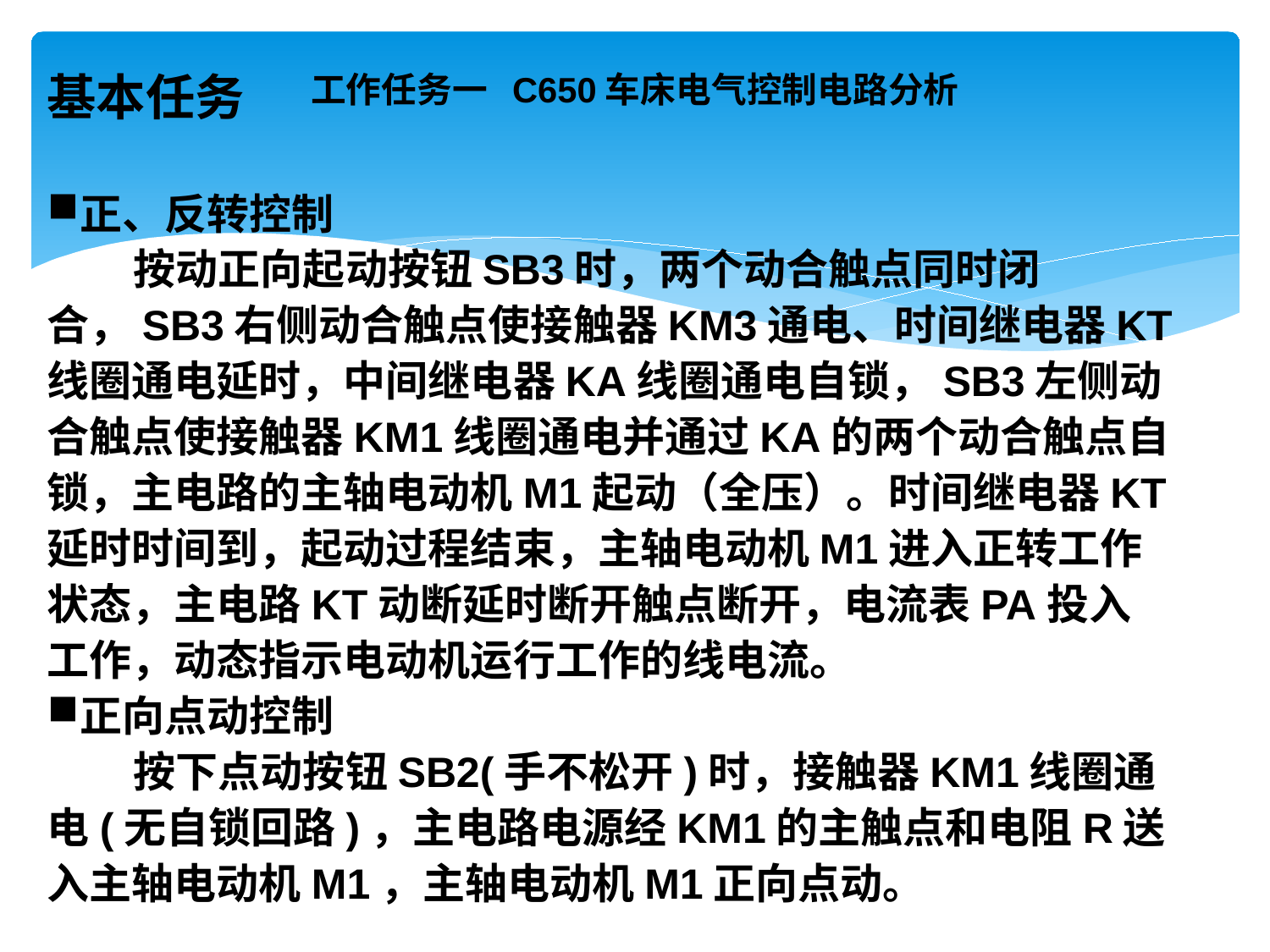

# 工作任务一  C650车床电气控制电路分析
基本任务
正、反转控制
        按动正向起动按钮SB3时，两个动合触点同时闭合，SB3右侧动合触点使接触器KM3通电、时间继电器KT线圈通电延时，中间继电器KA线圈通电自锁，SB3左侧动合触点使接触器KM1线圈通电并通过KA的两个动合触点自锁，主电路的主轴电动机M1起动（全压）。时间继电器KT延时时间到，起动过程结束，主轴电动机M1进入正转工作状态，主电路KT动断延时断开触点断开，电流表PA投入工作，动态指示电动机运行工作的线电流。
正向点动控制
        按下点动按钮SB2(手不松开)时，接触器KM1线圈通电(无自锁回路)，主电路电源经KM1的主触点和电阻R送入主轴电动机M1，主轴电动机M1正向点动。